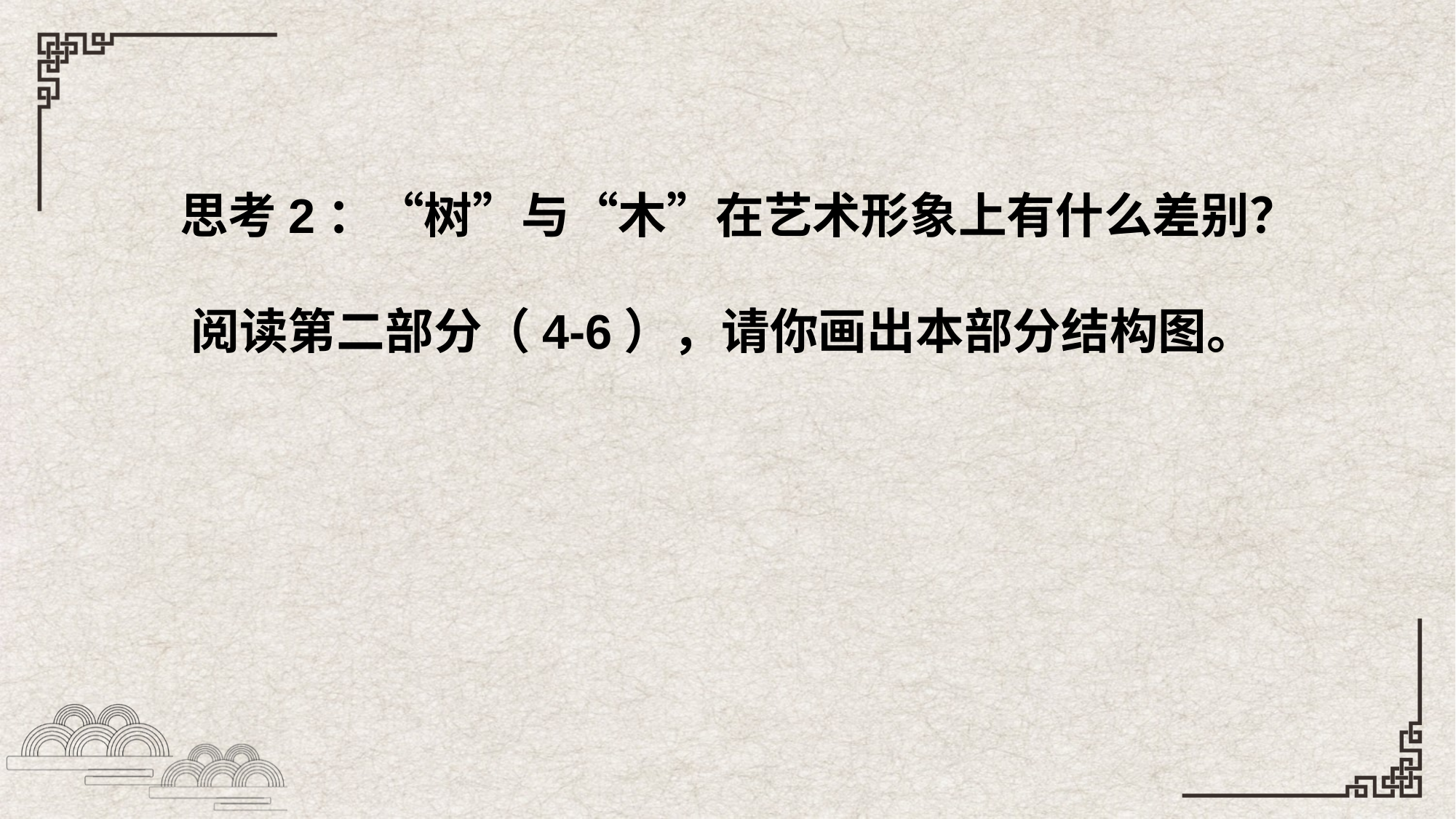

思考2：“树”与“木”在艺术形象上有什么差别？

     阅读第二部分（4-6），请你画出本部分结构图。